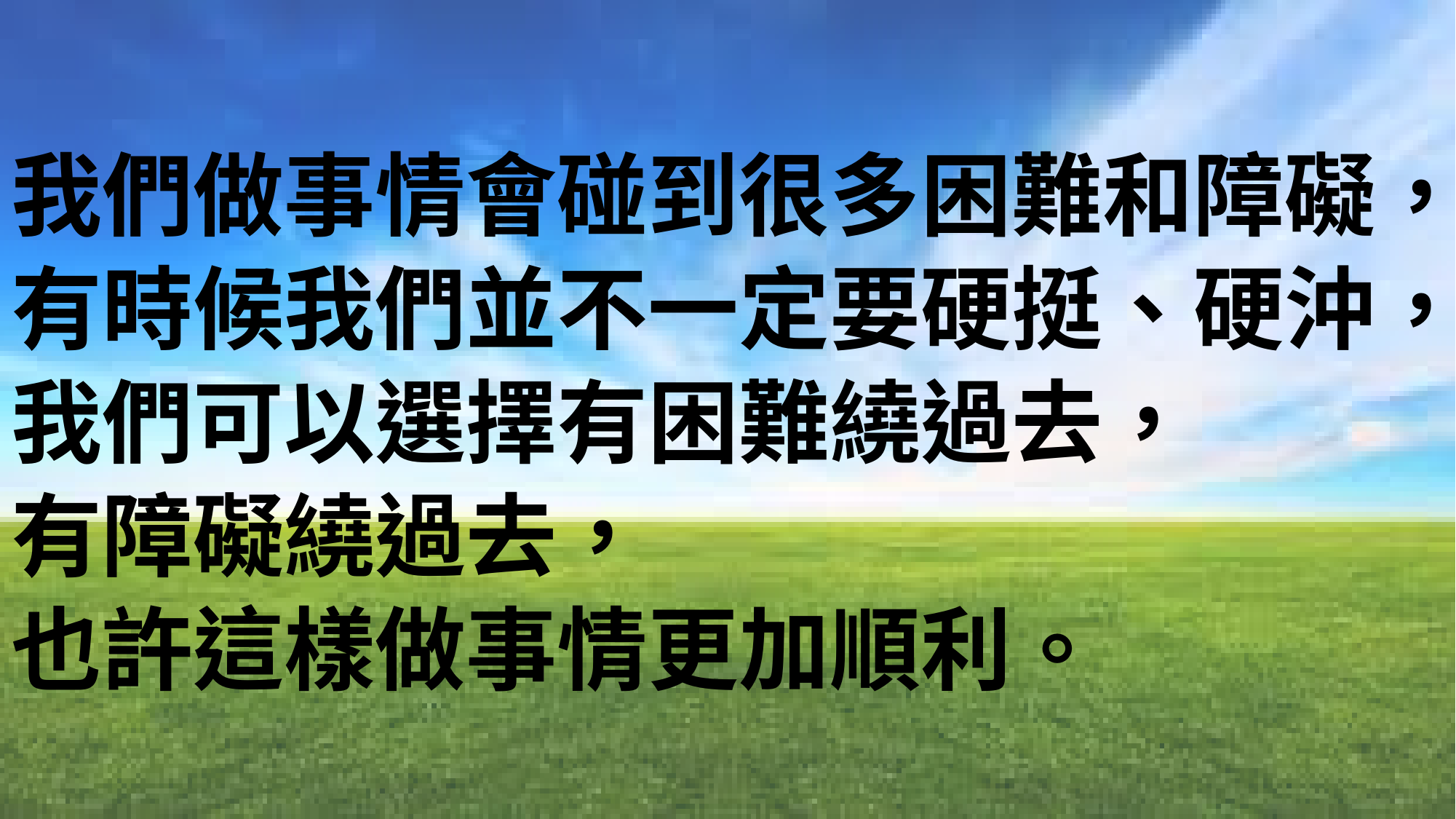

我們做事情會碰到很多困難和障礙，
有時候我們並不一定要硬挺、硬沖，
我們可以選擇有困難繞過去，
有障礙繞過去，
也許這樣做事情更加順利。